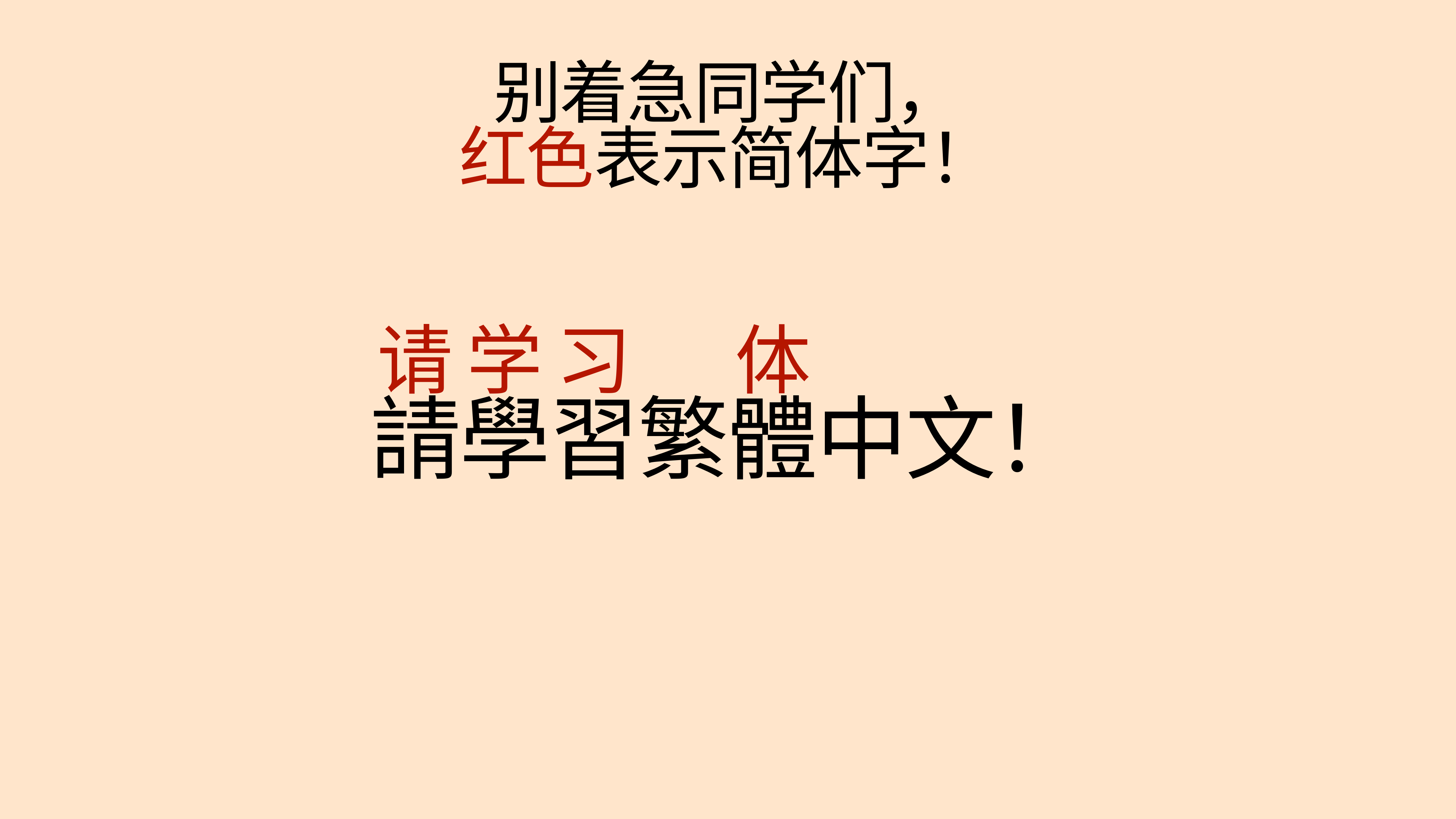

别着急同学们，
红色表示简体字！
请
学
习
体
請學習繁體中文！